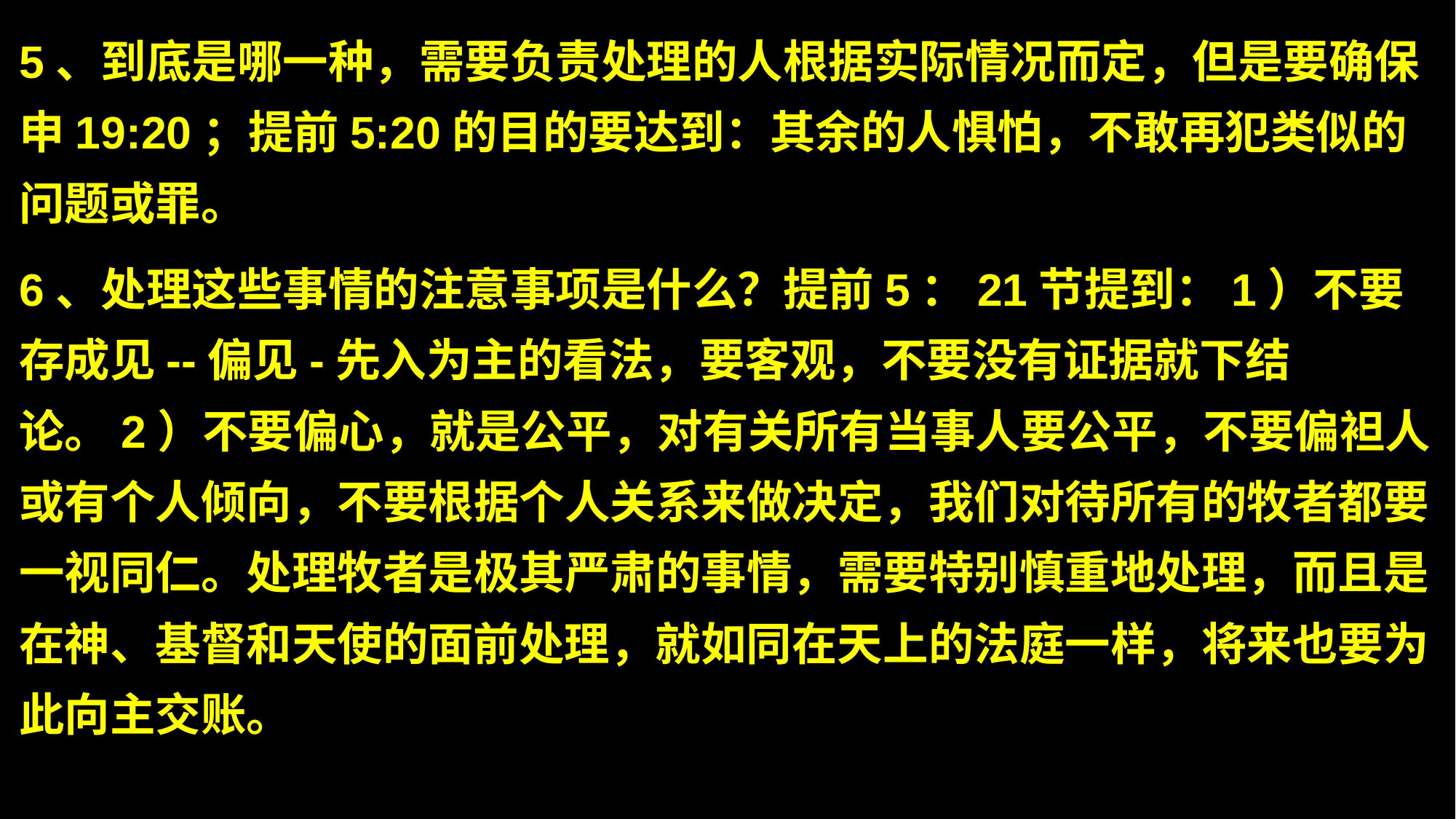

5、到底是哪一种，需要负责处理的人根据实际情况而定，但是要确保申19:20；提前5:20的目的要达到：其余的人惧怕，不敢再犯类似的问题或罪。
6、处理这些事情的注意事项是什么？提前5：21节提到：1）不要存成见--偏见-先入为主的看法，要客观，不要没有证据就下结论。2）不要偏心，就是公平，对有关所有当事人要公平，不要偏袒人或有个人倾向，不要根据个人关系来做决定，我们对待所有的牧者都要一视同仁。处理牧者是极其严肃的事情，需要特别慎重地处理，而且是在神、基督和天使的面前处理，就如同在天上的法庭一样，将来也要为此向主交账。